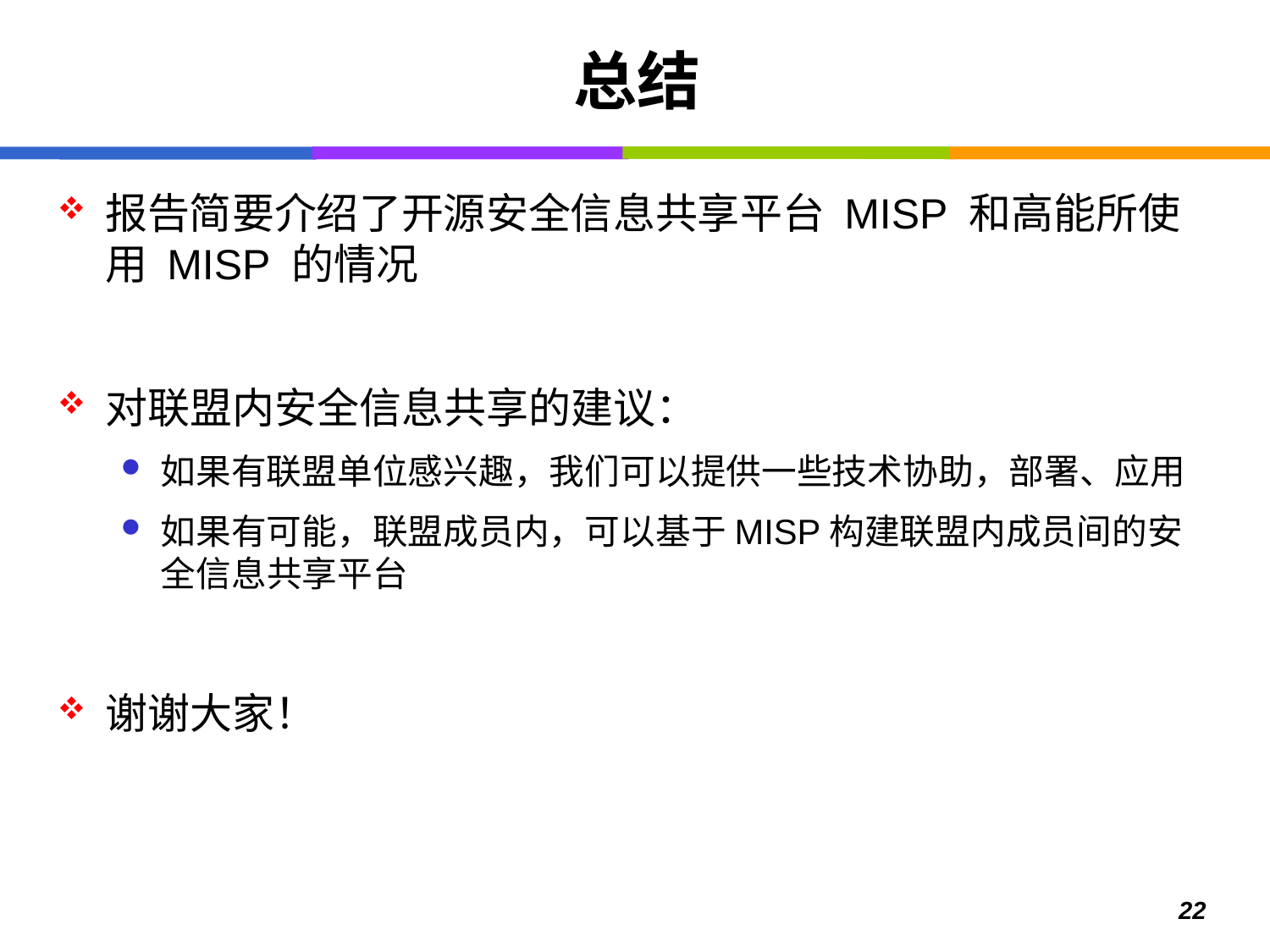

# 总结
报告简要介绍了开源安全信息共享平台 MISP 和高能所使用 MISP 的情况

对联盟内安全信息共享的建议：
如果有联盟单位感兴趣，我们可以提供一些技术协助，部署、应用
如果有可能，联盟成员内，可以基于MISP构建联盟内成员间的安全信息共享平台

谢谢大家！
22